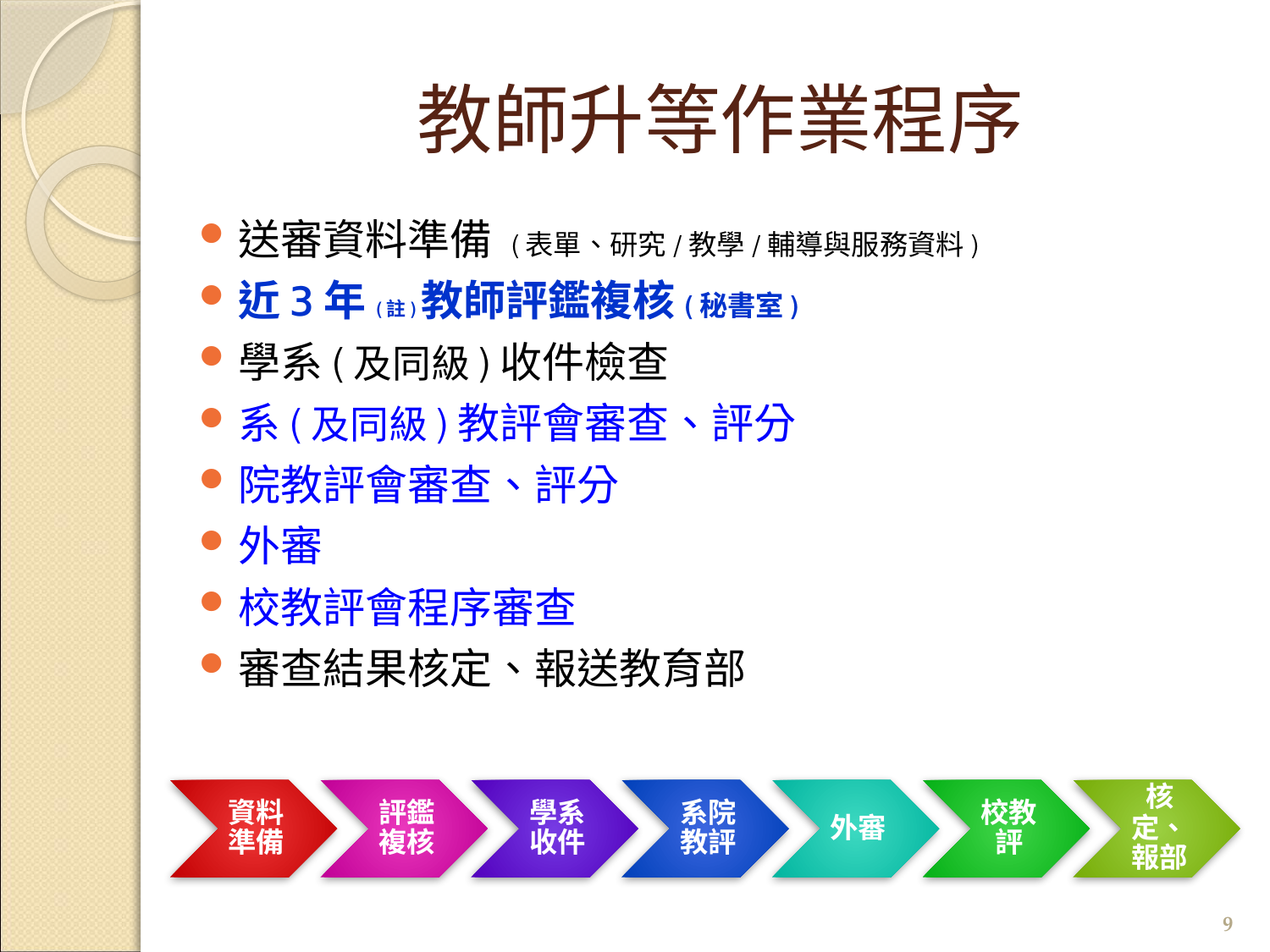

# 教師升等作業程序
送審資料準備 (表單、研究/教學/輔導與服務資料)
近3年(註)教師評鑑複核(秘書室)
學系(及同級)收件檢查
系(及同級)教評會審查、評分
院教評會審查、評分
外審
校教評會程序審查
審查結果核定、報送教育部
資料準備
評鑑複核
學系收件
系院教評
外審
校教評
核定、報部
9